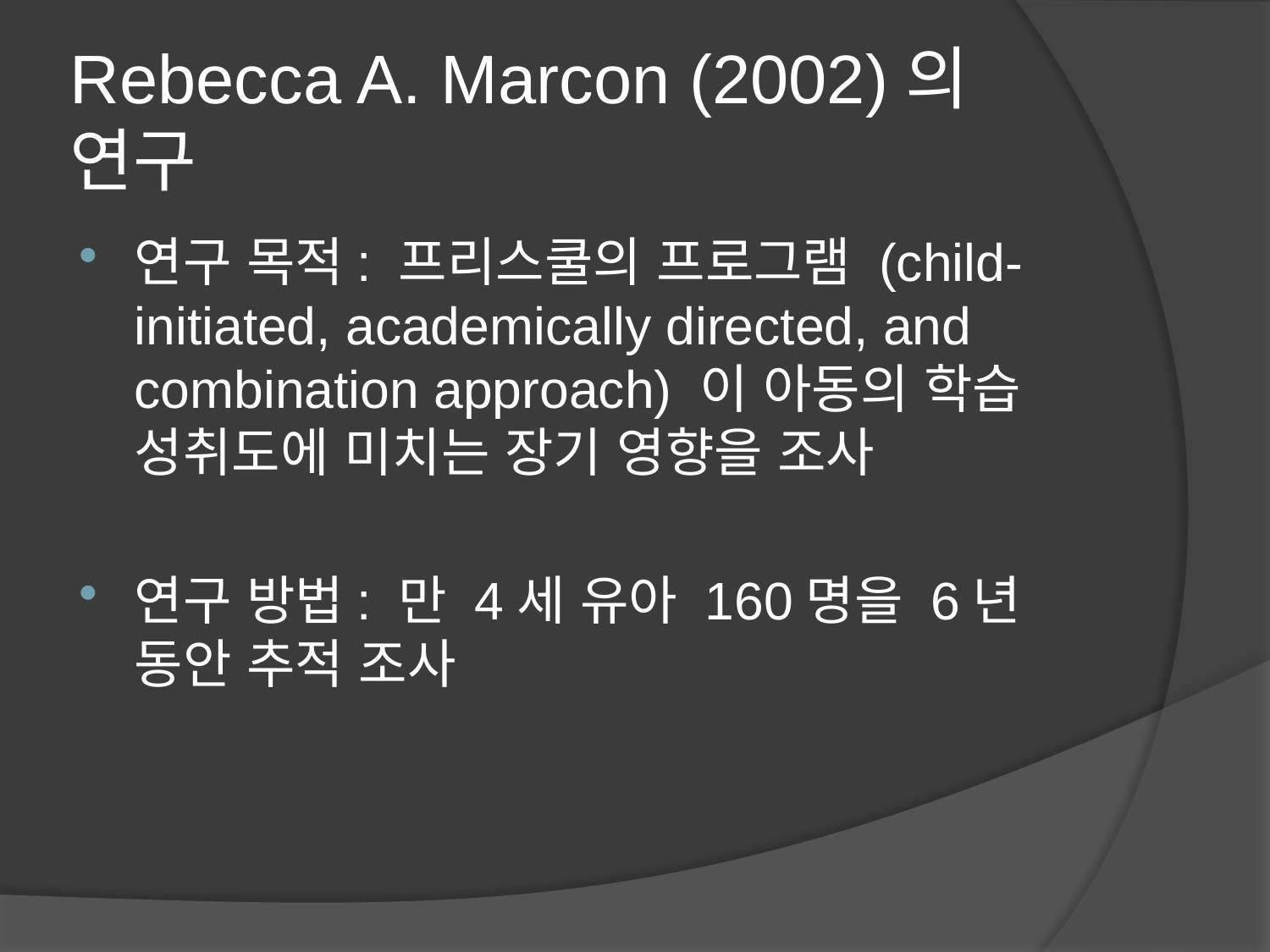

# Rebecca A. Marcon (2002)의 연구
연구 목적: 프리스쿨의 프로그램 (child-initiated, academically directed, and combination approach) 이 아동의 학습 성취도에 미치는 장기 영향을 조사

연구 방법: 만 4세 유아 160명을 6년 동안 추적 조사